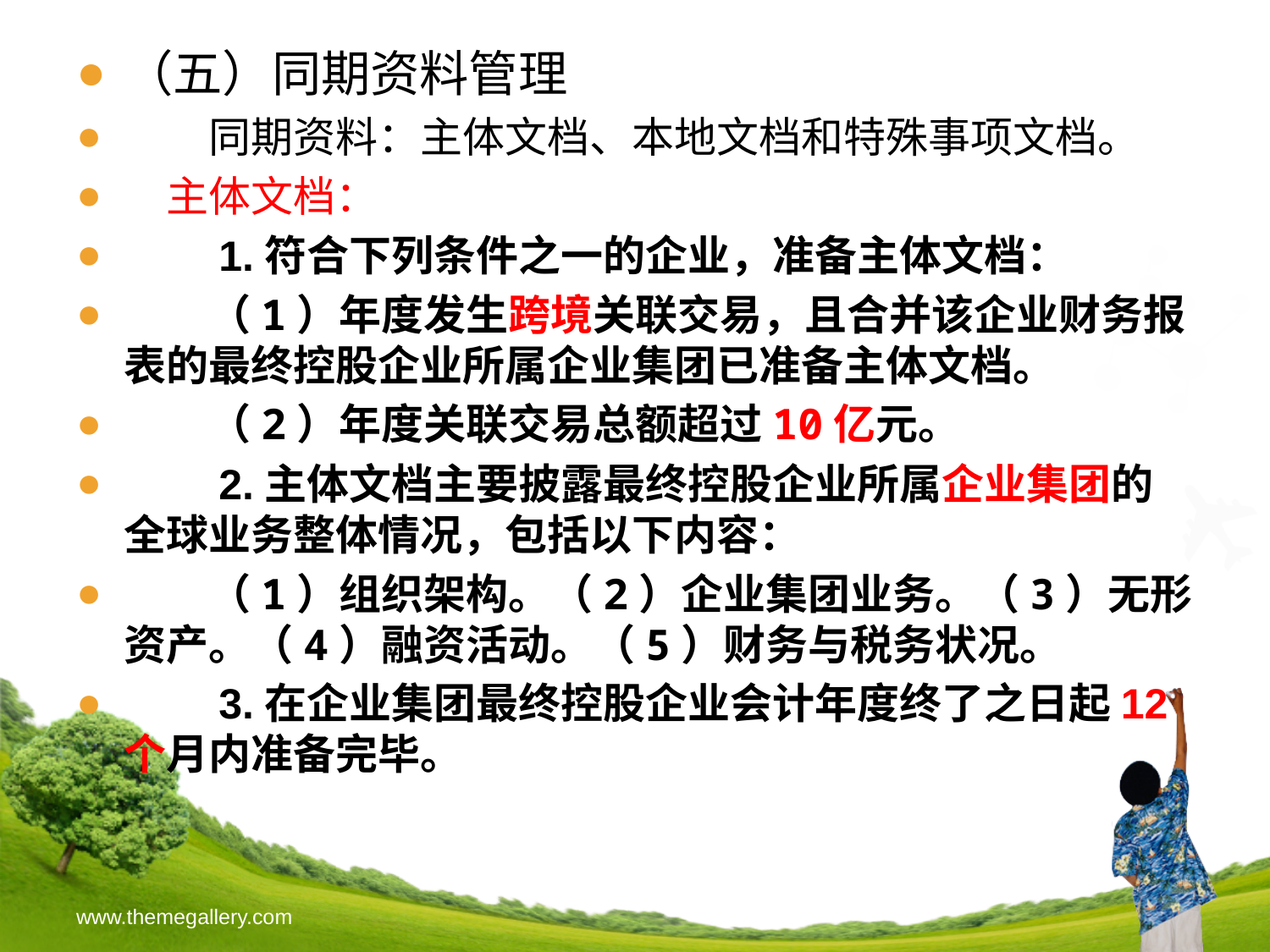

（五）同期资料管理
　　同期资料：主体文档、本地文档和特殊事项文档。
　主体文档：
　　1.符合下列条件之一的企业，准备主体文档：
　　（1）年度发生跨境关联交易，且合并该企业财务报表的最终控股企业所属企业集团已准备主体文档。
　　（2）年度关联交易总额超过10亿元。
　　2.主体文档主要披露最终控股企业所属企业集团的全球业务整体情况，包括以下内容：
　　（1）组织架构。（2）企业集团业务。（3）无形资产。（4）融资活动。（5）财务与税务状况。
　　3.在企业集团最终控股企业会计年度终了之日起12个月内准备完毕。

www.themegallery.com